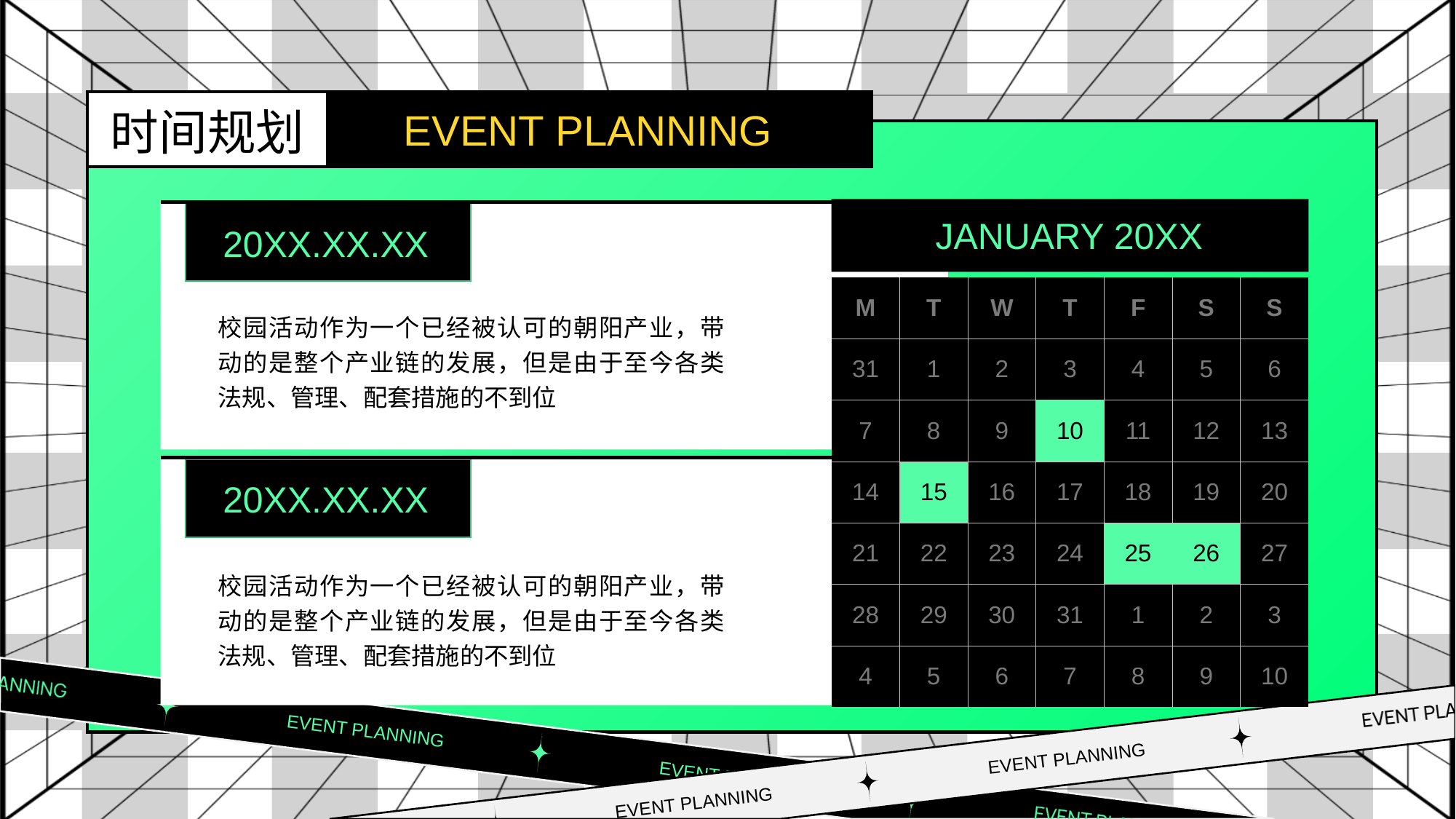

时间规划
EVENT PLANNING

JANUARY 20XX
20XX.XX.XX
| M | T | W | T | F | S | S |
| --- | --- | --- | --- | --- | --- | --- |
| 31 | 1 | 2 | 3 | 4 | 5 | 6 |
| 7 | 8 | 9 | 10 | 11 | 12 | 13 |
| 14 | 15 | 16 | 17 | 18 | 19 | 20 |
| 21 | 22 | 23 | 24 | 25 | 26 | 27 |
| 28 | 29 | 30 | 31 | 1 | 2 | 3 |
| 4 | 5 | 6 | 7 | 8 | 9 | 10 |
校园活动作为一个已经被认可的朝阳产业，带动的是整个产业链的发展，但是由于至今各类法规、管理、配套措施的不到位

20XX.XX.XX
校园活动作为一个已经被认可的朝阳产业，带动的是整个产业链的发展，但是由于至今各类法规、管理、配套措施的不到位